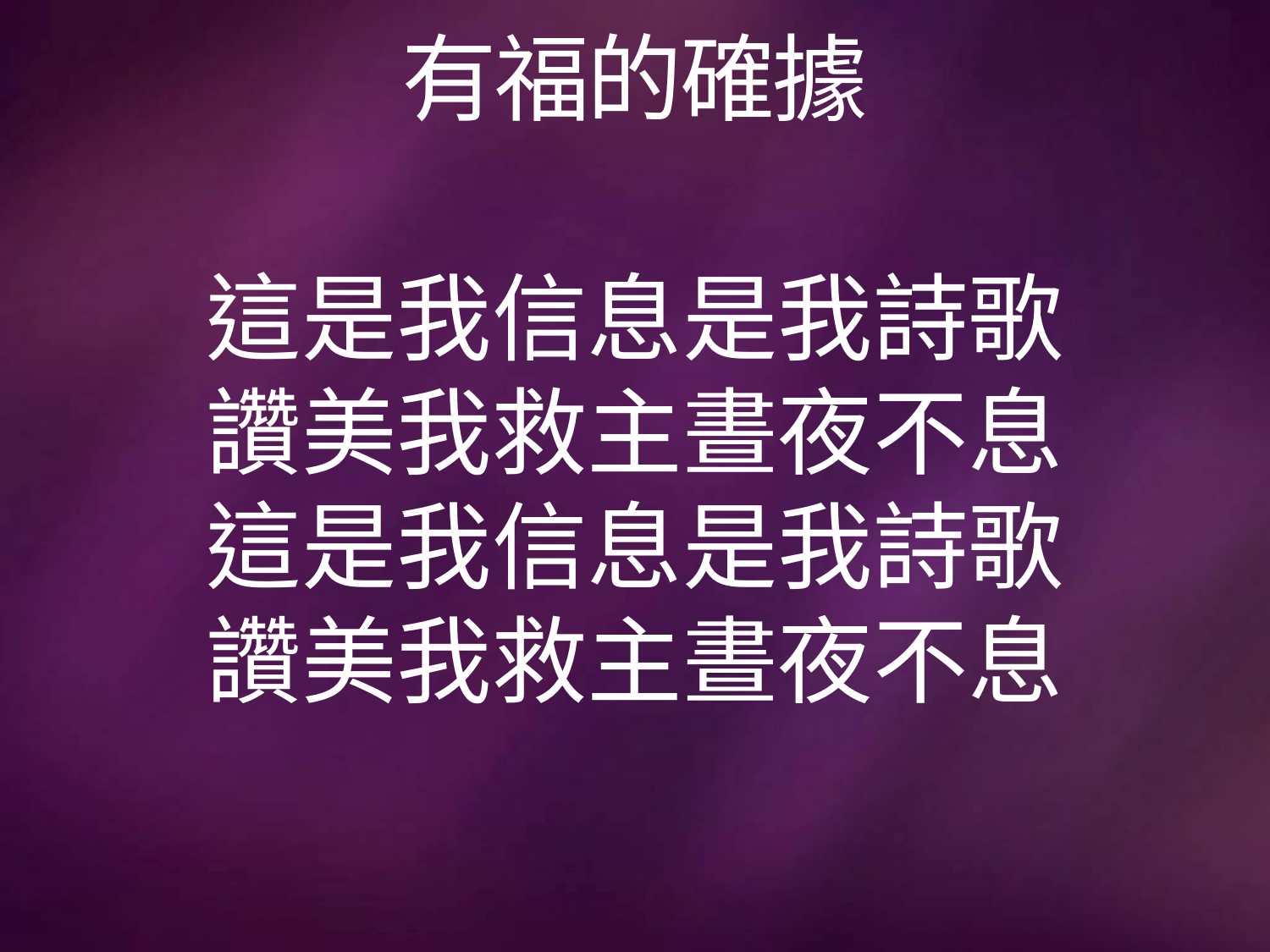

# 有福的確據
這是我信息是我詩歌
讚美我救主晝夜不息
這是我信息是我詩歌
讚美我救主晝夜不息